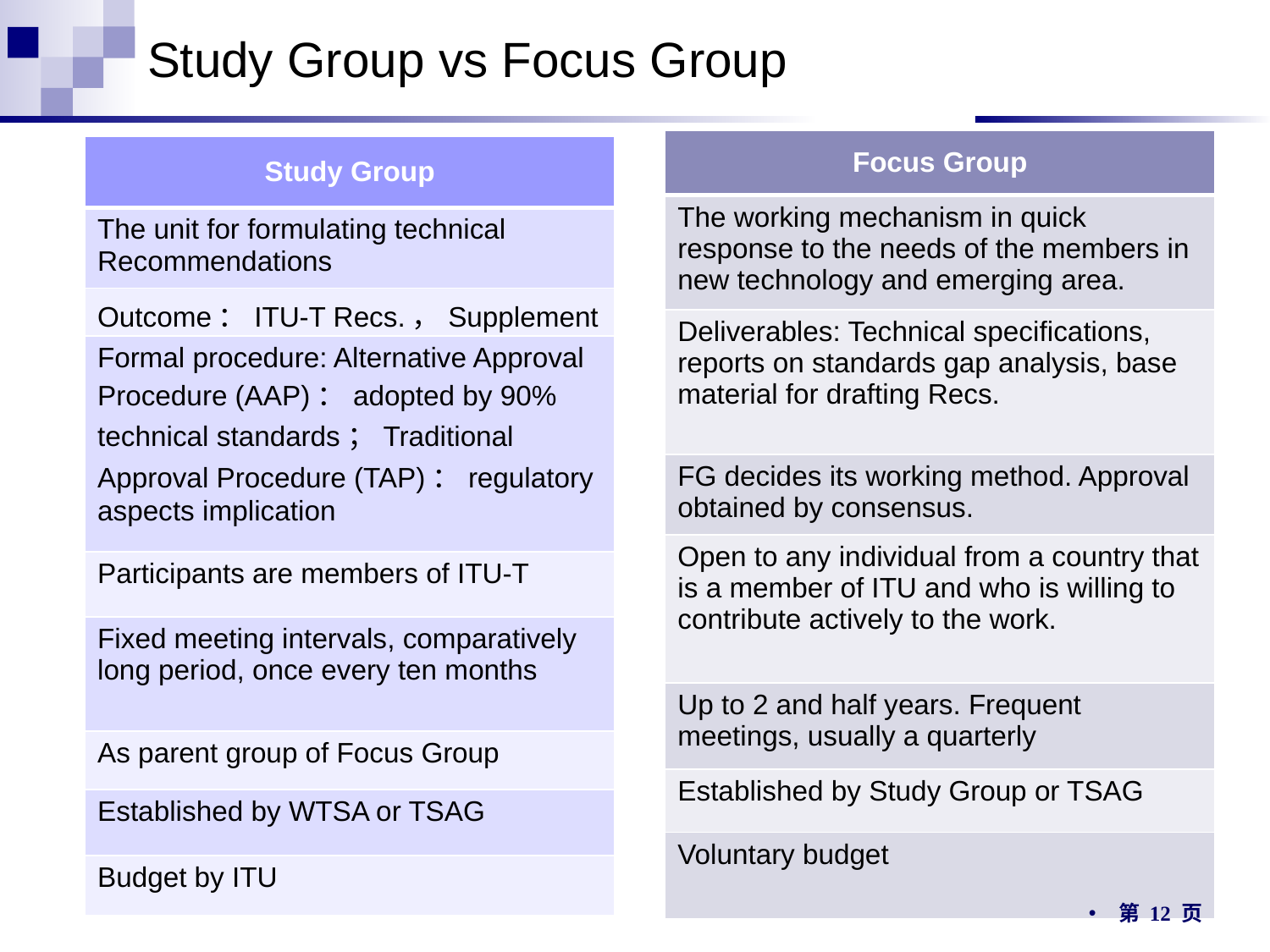

Study Group vs Focus Group
| Focus Group |
| --- |
| The working mechanism in quick response to the needs of the members in new technology and emerging area. |
| Deliverables: Technical specifications, reports on standards gap analysis, base material for drafting Recs. |
| FG decides its working method. Approval obtained by consensus. |
| Open to any individual from a country that is a member of ITU and who is willing to contribute actively to the work. |
| Up to 2 and half years. Frequent meetings, usually a quarterly |
| Established by Study Group or TSAG |
| Voluntary budget |
| Study Group |
| --- |
| The unit for formulating technical Recommendations |
| Outcome：ITU-T Recs.，Supplement |
| Formal procedure: Alternative Approval Procedure (AAP)：adopted by 90% technical standards；Traditional Approval Procedure (TAP)：regulatory aspects implication |
| Participants are members of ITU-T |
| Fixed meeting intervals, comparatively long period, once every ten months |
| As parent group of Focus Group |
| Established by WTSA or TSAG |
| Budget by ITU |

第 12 页